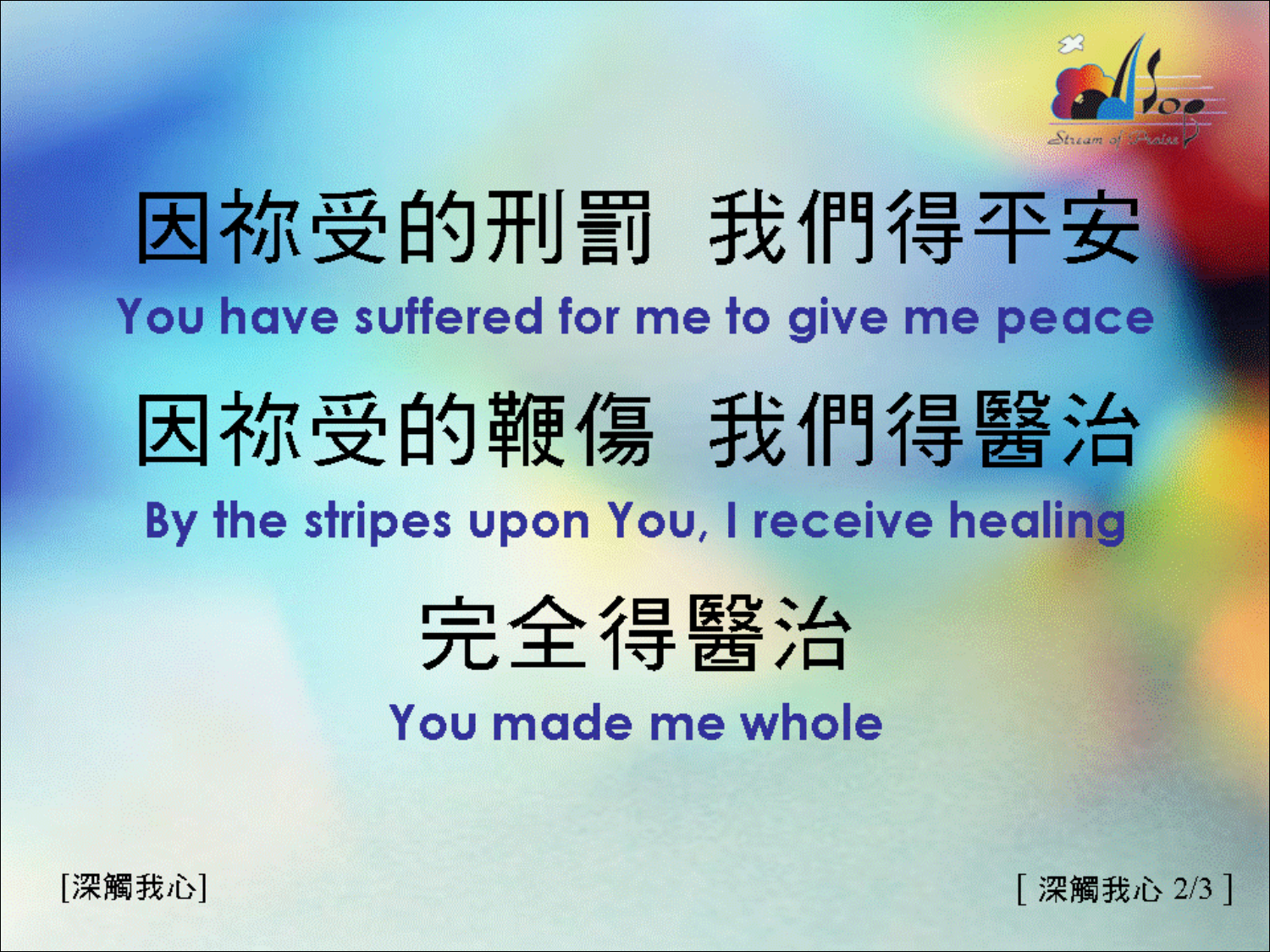

# 深觸我心 <2/3>                      How Precious You are To Me